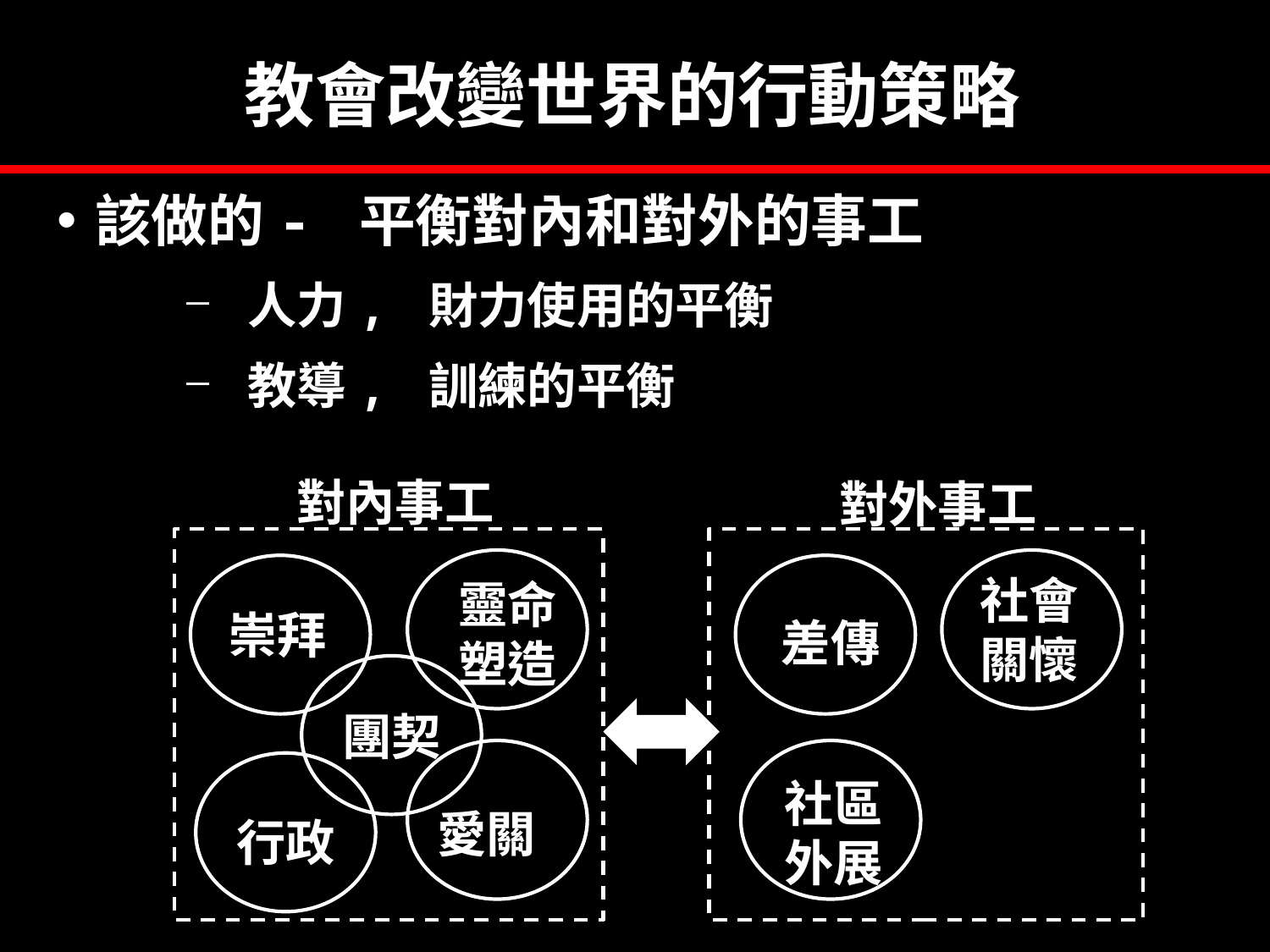

教會改變世界的行動策略
該做的- 平衡對內和對外的事工
人力, 財力使用的平衡
教導, 訓練的平衡
對內事工
對外事工

靈命
塑造

崇拜

社會
關懷
差傳

團契

愛關

行政
社區
外展